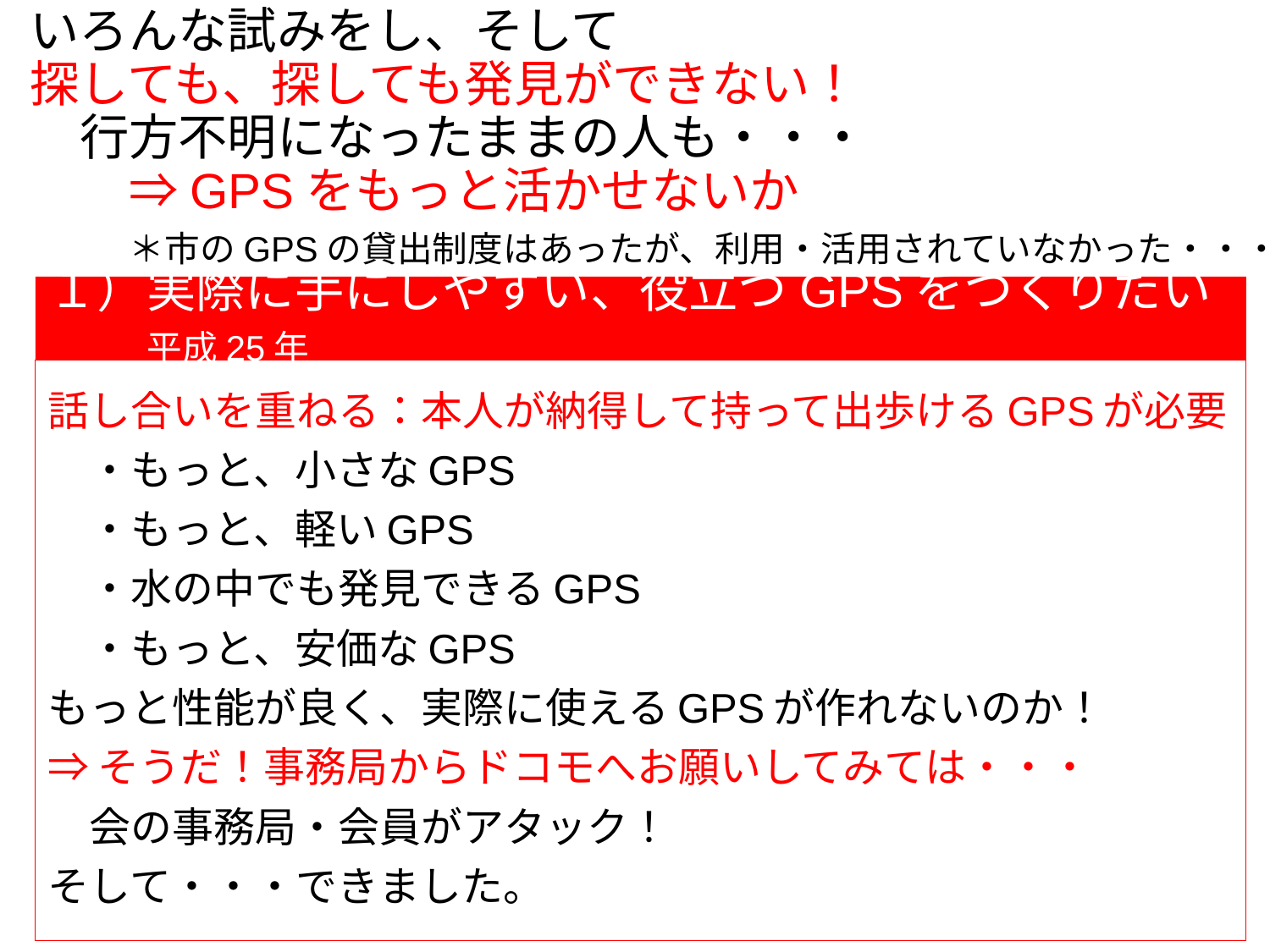

# いろんな試みをし、そして 探しても、探しても発見ができない！ 　行方不明になったままの人も・・・ 　　⇒GPSをもっと活かせないか 　　＊市のGPSの貸出制度はあったが、利用・活用されていなかった・・・
１）実際に手にしやすい、役立つGPSをつくりたい　　平成25年
話し合いを重ねる：本人が納得して持って出歩けるGPSが必要
　・もっと、小さなGPS
　・もっと、軽いGPS
　・水の中でも発見できるGPS
　・もっと、安価なGPS
もっと性能が良く、実際に使えるGPSが作れないのか！
⇒そうだ！事務局からドコモへお願いしてみては・・・
　会の事務局・会員がアタック！
そして・・・できました。